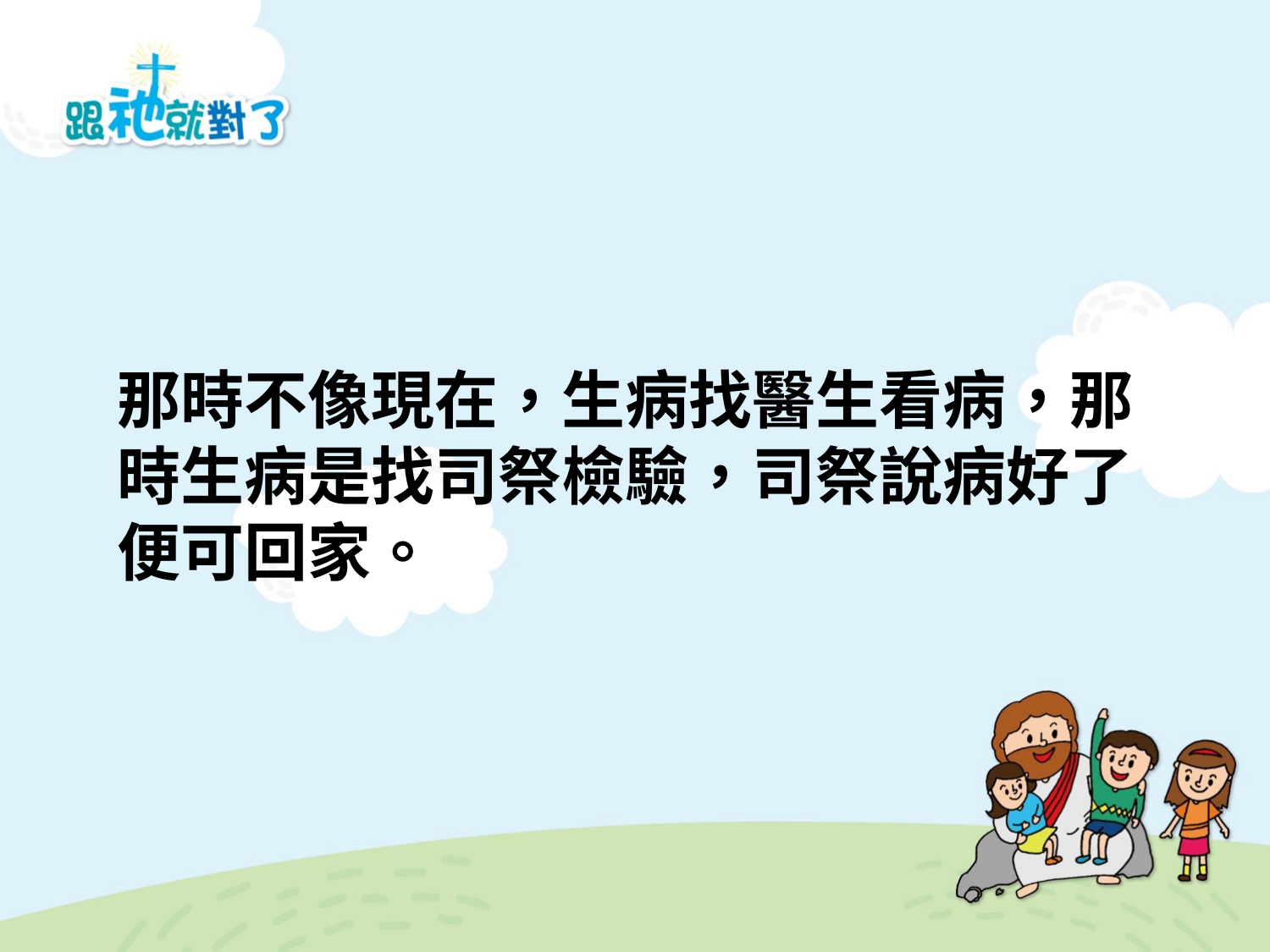

那時不像現在，生病找醫生看病，那時生病是找司祭檢驗，司祭說病好了便可回家。